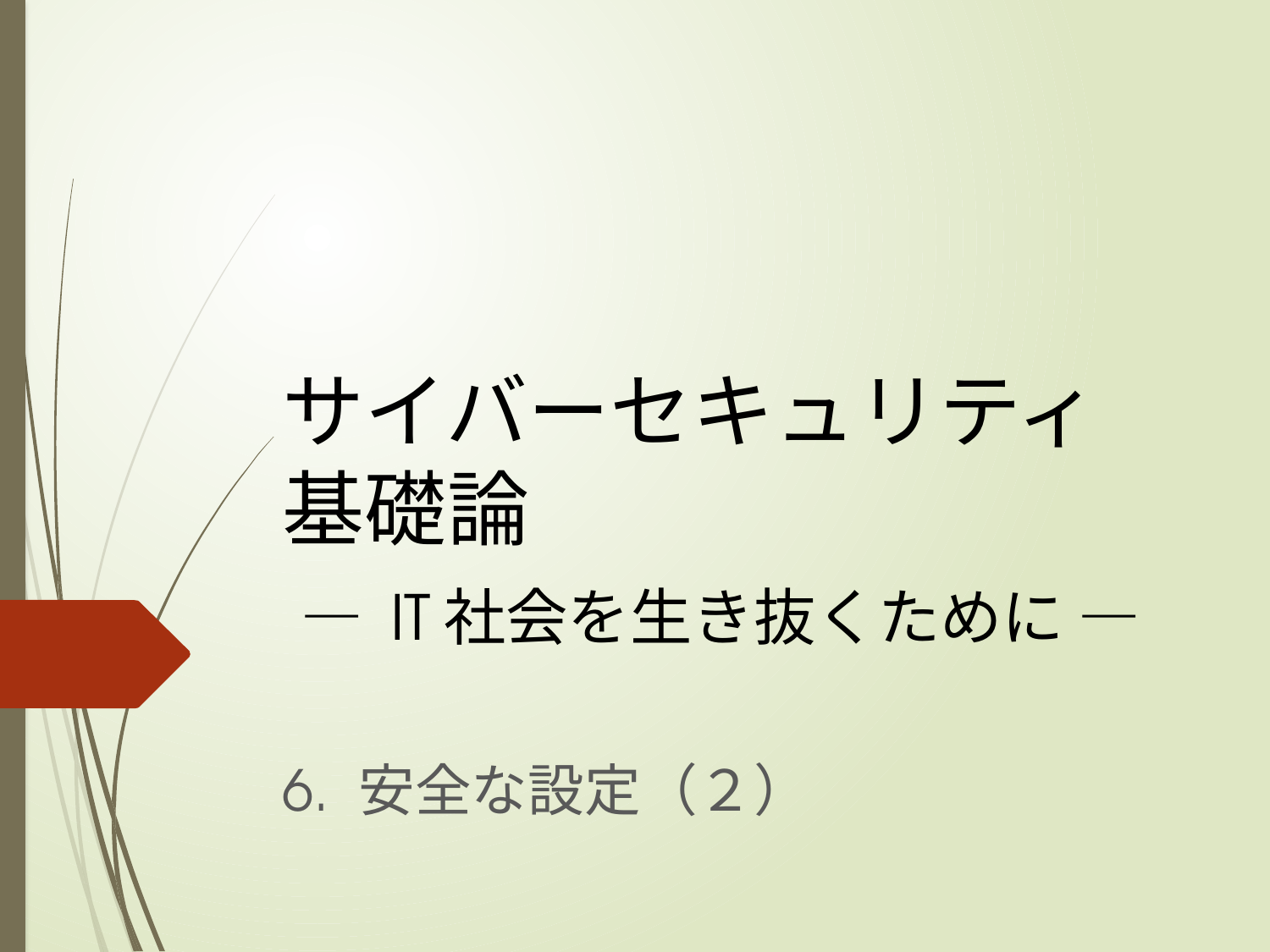

# サイバーセキュリティ基礎論 ― IT社会を生き抜くために ―

6. 安全な設定（２）